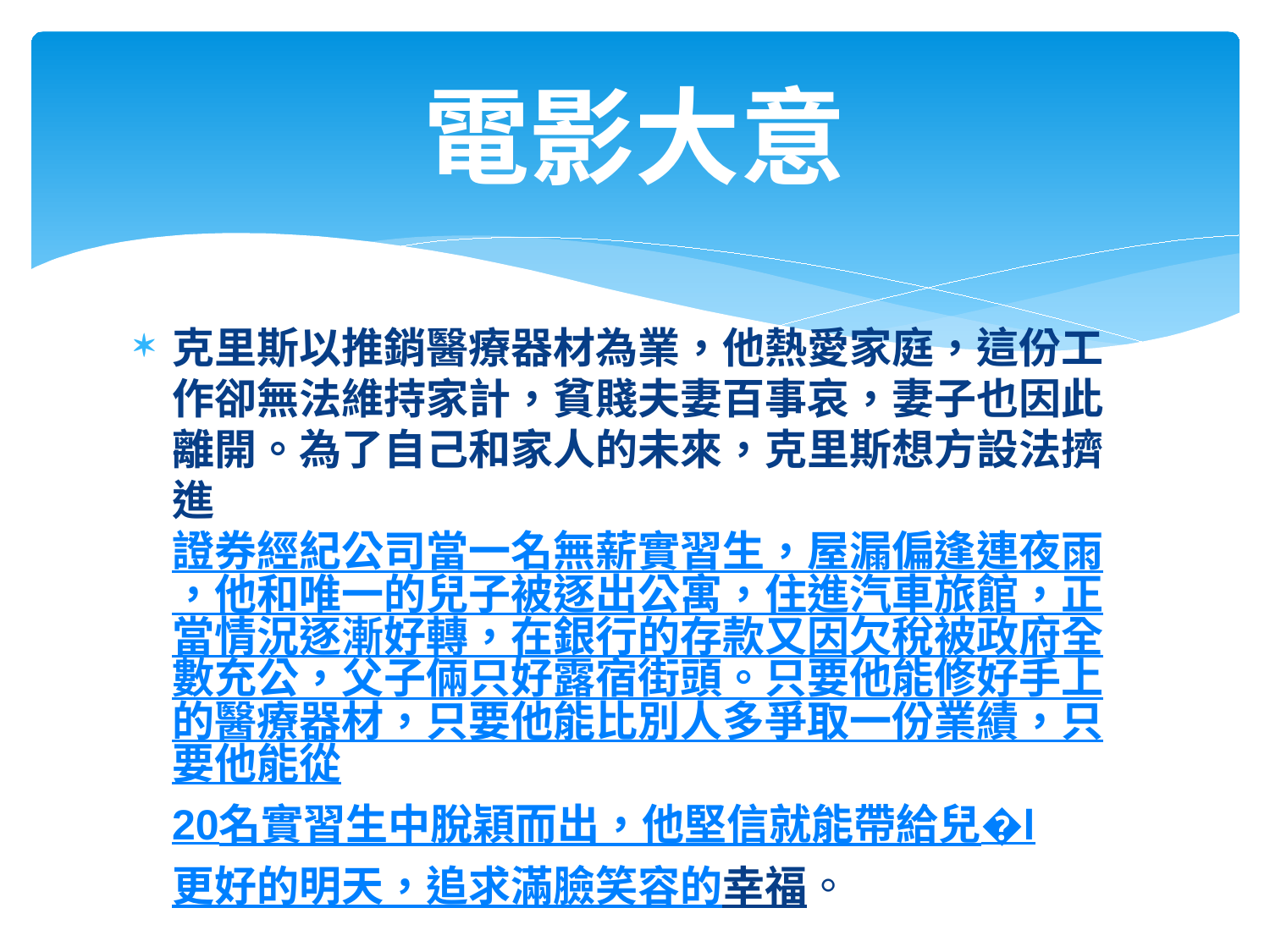

# 電影大意
克里斯以推銷醫療器材為業，他熱愛家庭，這份工作卻無法維持家計，貧賤夫妻百事哀，妻子也因此離開。為了自己和家人的未來，克里斯想方設法擠進證券經紀公司當一名無薪實習生，屋漏偏逢連夜雨，他和唯一的兒子被逐出公寓，住進汽車旅館，正當情況逐漸好轉，在銀行的存款又因欠稅被政府全數充公，父子倆只好露宿街頭。只要他能修好手上的醫療器材，只要他能比別人多爭取一份業績，只要他能從20名實習生中脫穎而出，他堅信就能帶給兒�l更好的明天，追求滿臉笑容的幸福。